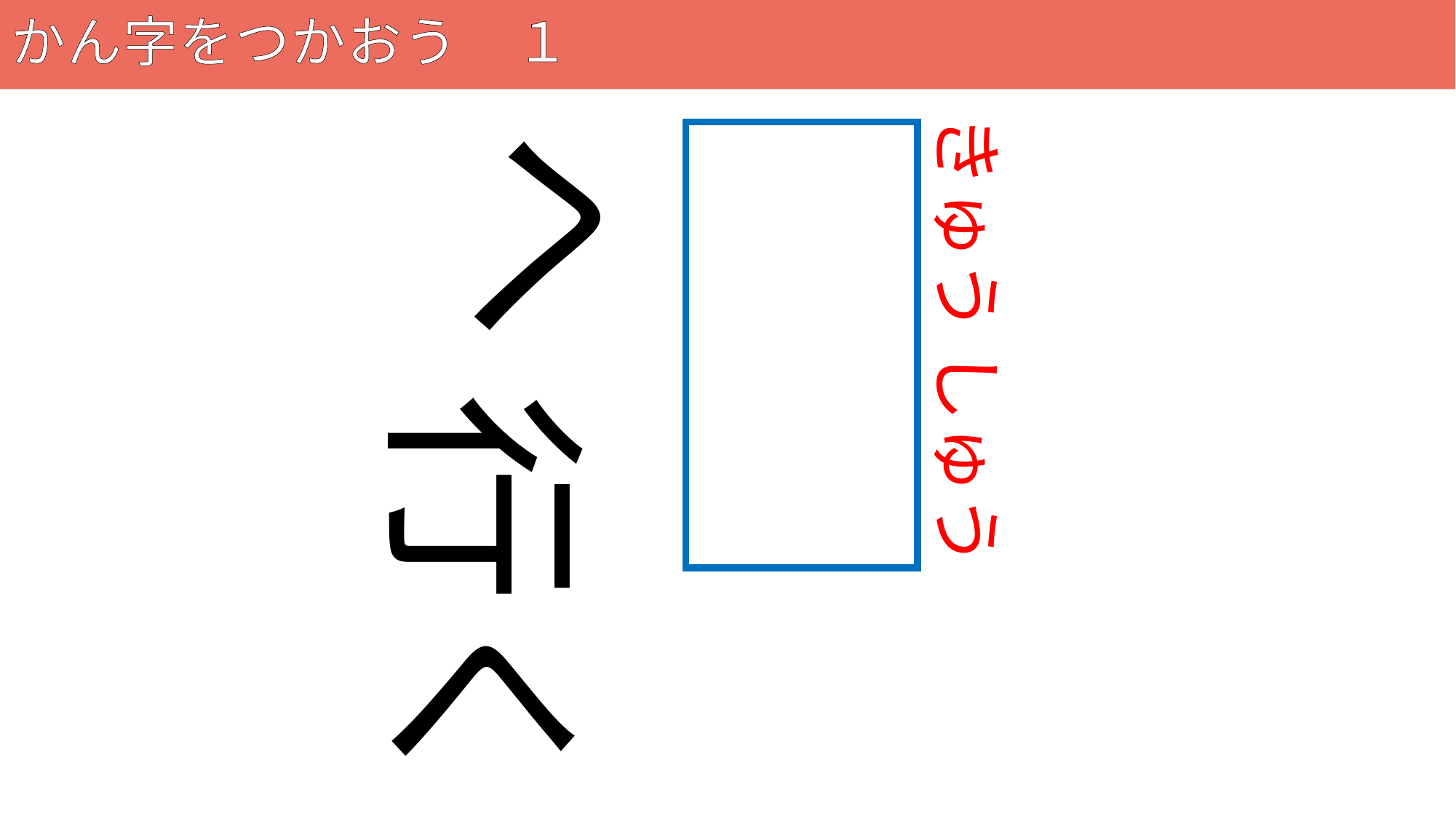

# かん字をつかおう　１
15
きゅう しゅう
九州へ

行く